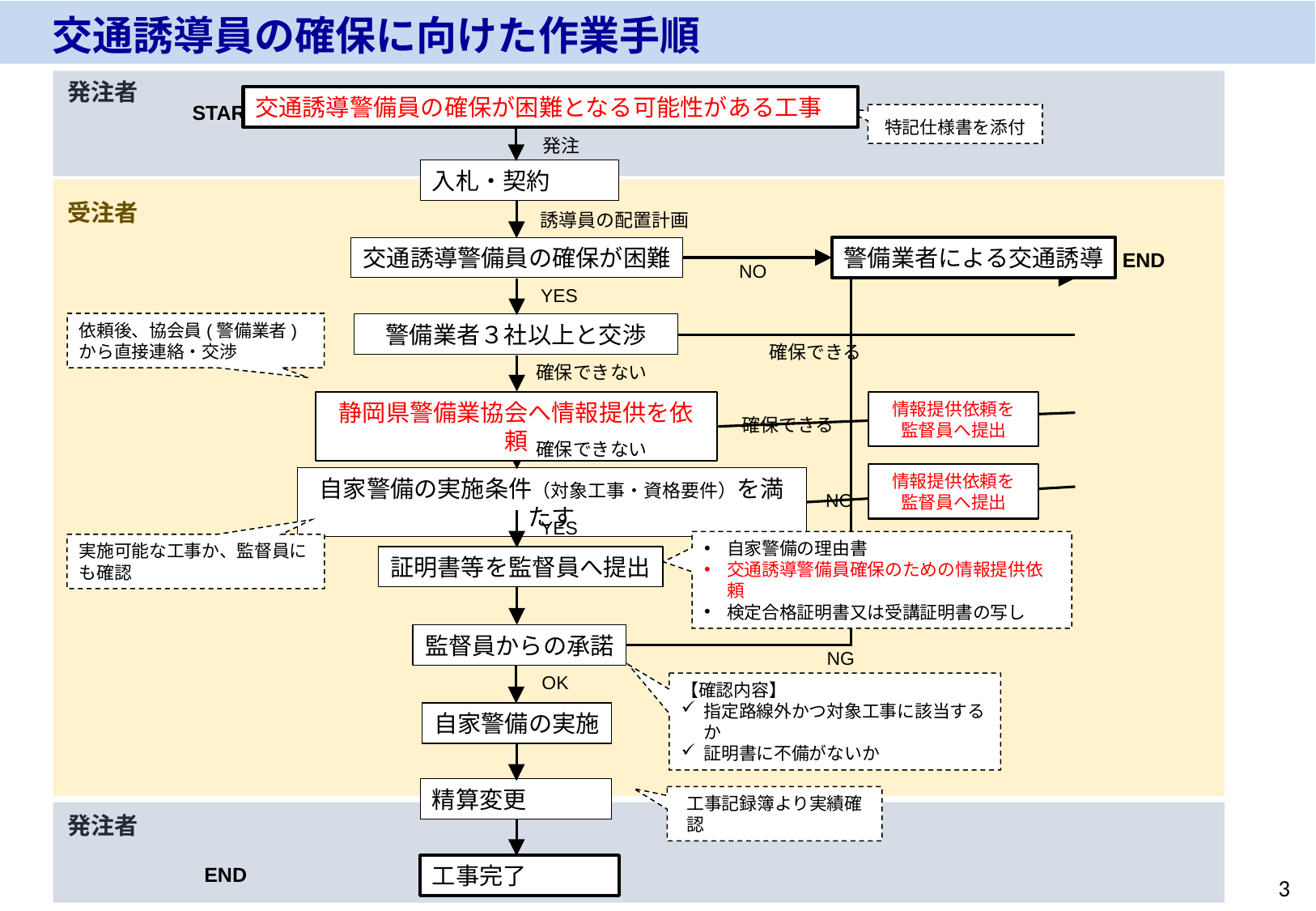

交通誘導員の確保に向けた作業手順

発注者
交通誘導警備員の確保が困難となる可能性がある工事
START
特記仕様書を添付
発注
入札・契約

受注者
誘導員の配置計画
警備業者による交通誘導
交通誘導警備員の確保が困難
END
NO
YES
依頼後、協会員(警備業者)から直接連絡・交渉
警備業者３社以上と交渉
確保できる
確保できない
静岡県警備業協会へ情報提供を依頼
情報提供依頼を
監督員へ提出
確保できる
確保できない
情報提供依頼を
監督員へ提出
自家警備の実施条件（対象工事・資格要件）を満たす
NO
YES
実施可能な工事か、監督員にも確認
自家警備の理由書
交通誘導警備員確保のための情報提供依頼
検定合格証明書又は受講証明書の写し
証明書等を監督員へ提出
監督員からの承諾
NG
OK
【確認内容】
指定路線外かつ対象工事に該当するか
証明書に不備がないか
自家警備の実施
精算変更
工事記録簿より実績確認

発注者
工事完了
END
3